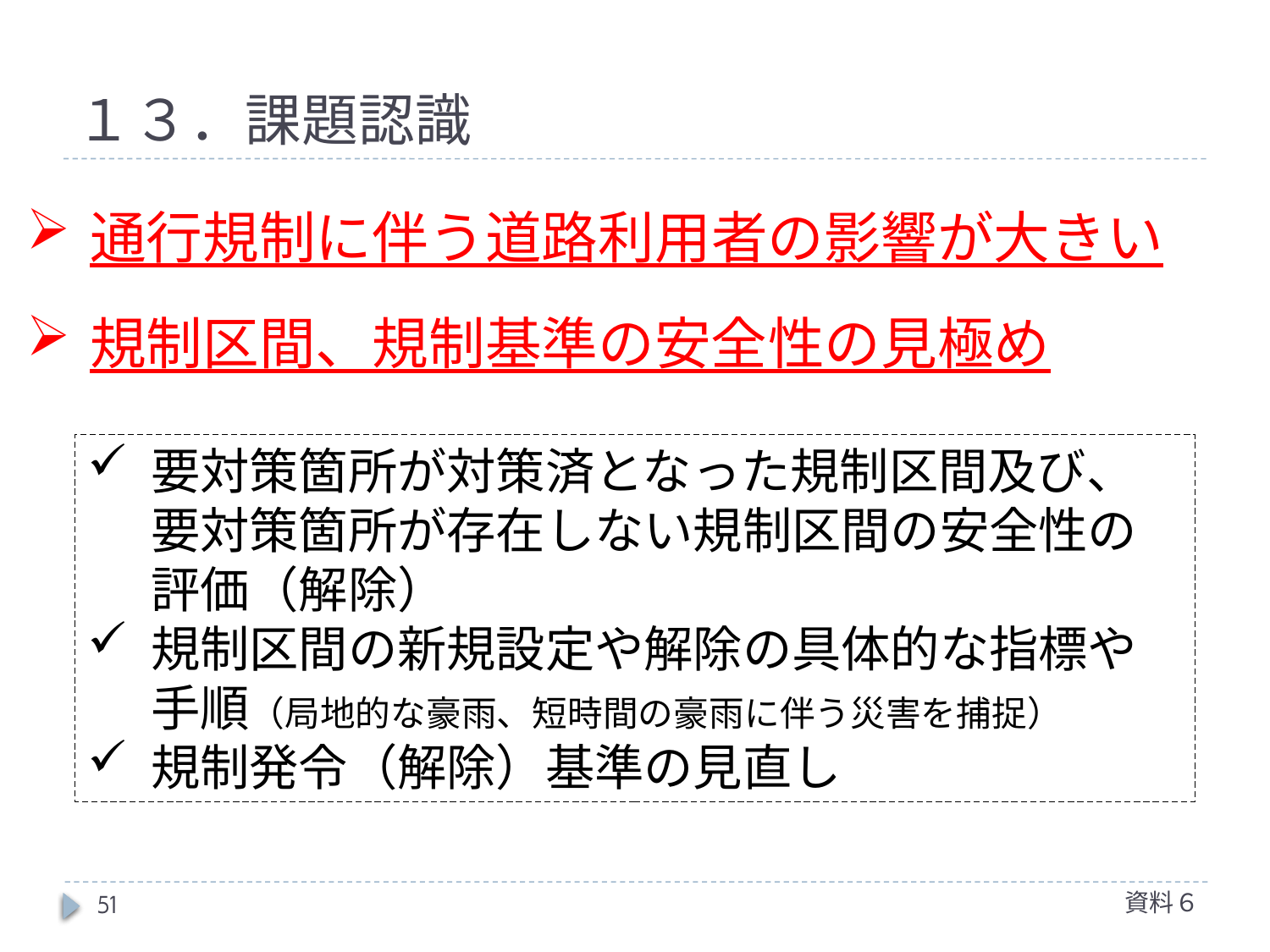

# １３．課題認識
通行規制に伴う道路利用者の影響が大きい

規制区間、規制基準の安全性の見極め
要対策箇所が対策済となった規制区間及び、要対策箇所が存在しない規制区間の安全性の評価（解除）
規制区間の新規設定や解除の具体的な指標や手順（局地的な豪雨、短時間の豪雨に伴う災害を捕捉）
規制発令（解除）基準の見直し
資料６
51